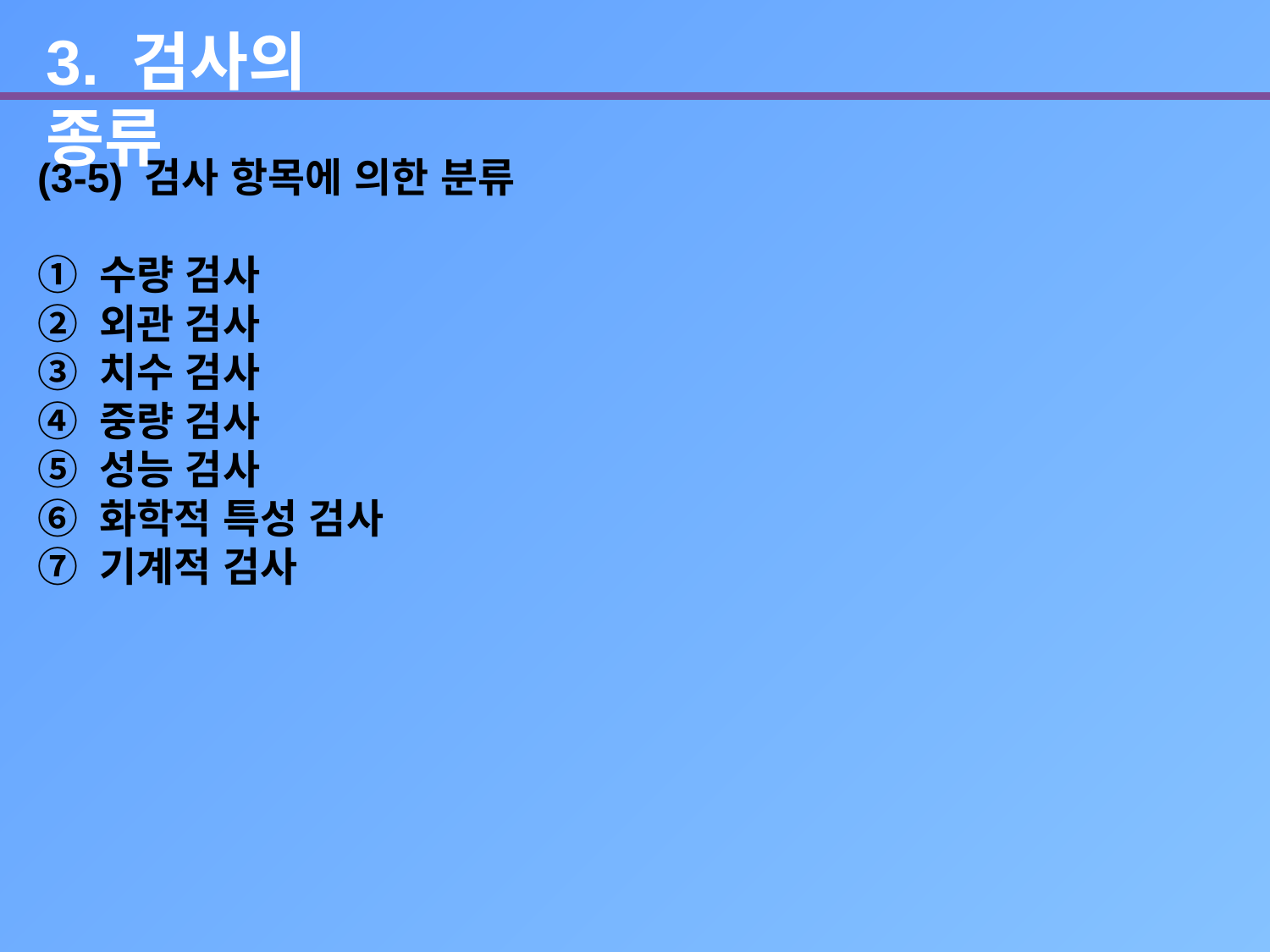

3. 검사의 종류
(3-5) 검사 항목에 의한 분류

① 수량 검사
② 외관 검사
③ 치수 검사
④ 중량 검사
⑤ 성능 검사
⑥ 화학적 특성 검사
⑦ 기계적 검사